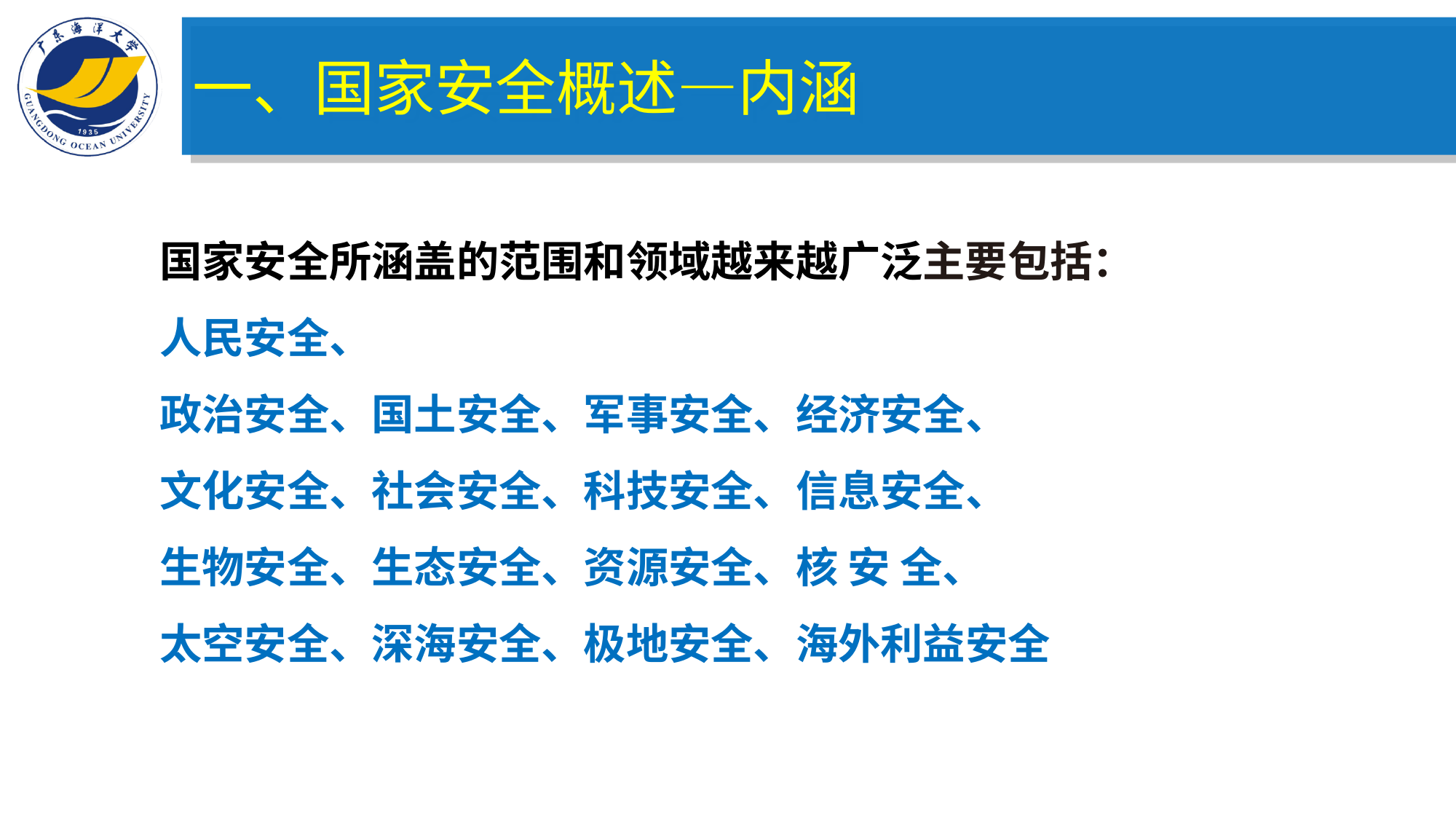

一、国家安全概述—内涵
# 国家安全所涵盖的范围和领域越来越广泛主要包括： 人民安全、 政治安全、国土安全、军事安全、经济安全、 文化安全、社会安全、科技安全、信息安全、 生物安全、生态安全、资源安全、核 安 全、 太空安全、深海安全、极地安全、海外利益安全